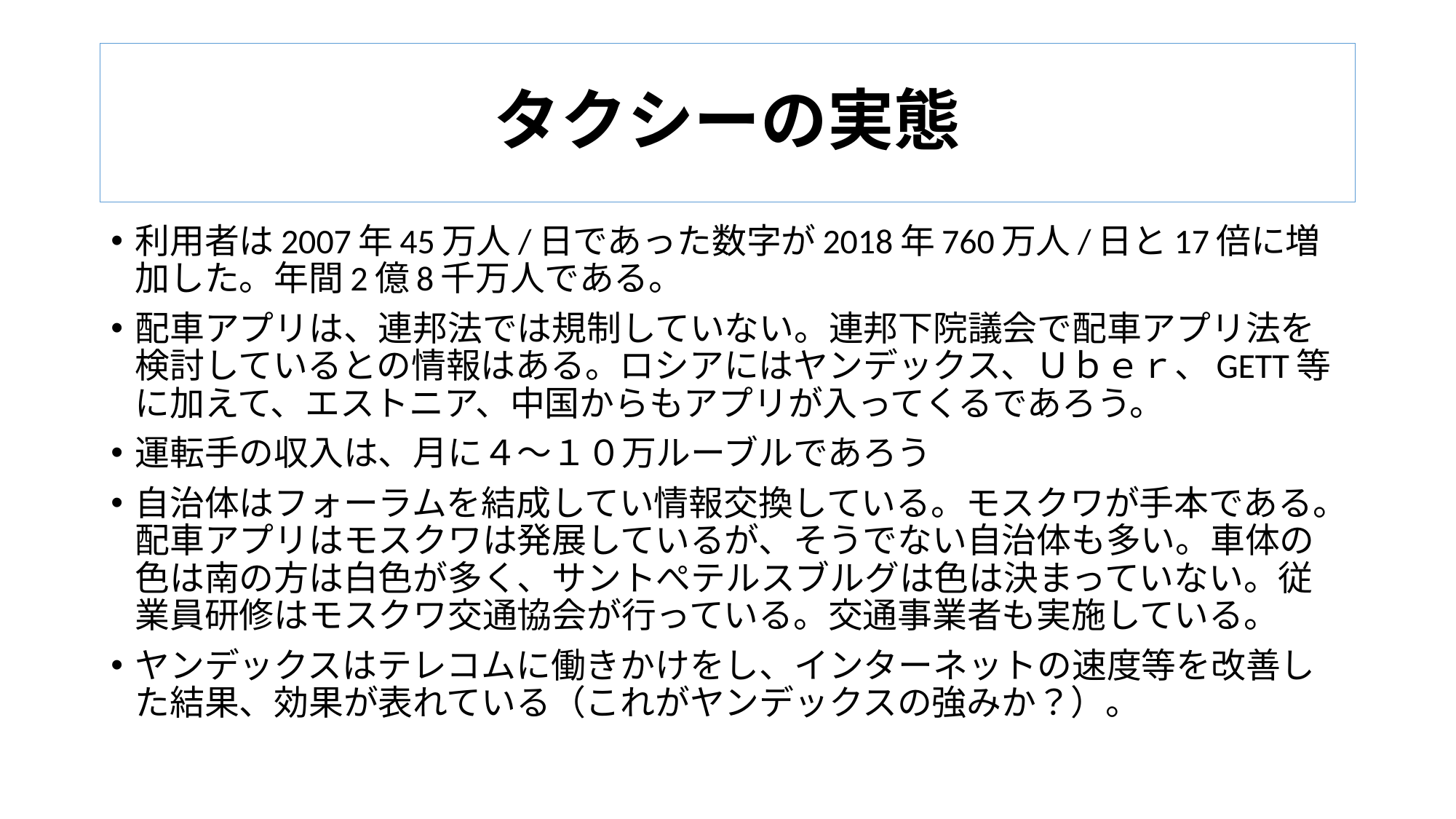

# タクシーの実態
利用者は2007年45万人/日であった数字が2018年760万人/日と17倍に増加した。年間2億8千万人である。
配車アプリは、連邦法では規制していない。連邦下院議会で配車アプリ法を検討しているとの情報はある。ロシアにはヤンデックス、Ｕｂｅｒ、GETT等に加えて、エストニア、中国からもアプリが入ってくるであろう。
運転手の収入は、月に４～１０万ルーブルであろう
自治体はフォーラムを結成してい情報交換している。モスクワが手本である。配車アプリはモスクワは発展しているが、そうでない自治体も多い。車体の色は南の方は白色が多く、サントぺテルスブルグは色は決まっていない。従業員研修はモスクワ交通協会が行っている。交通事業者も実施している。
ヤンデックスはテレコムに働きかけをし、インターネットの速度等を改善した結果、効果が表れている（これがヤンデックスの強みか？）。